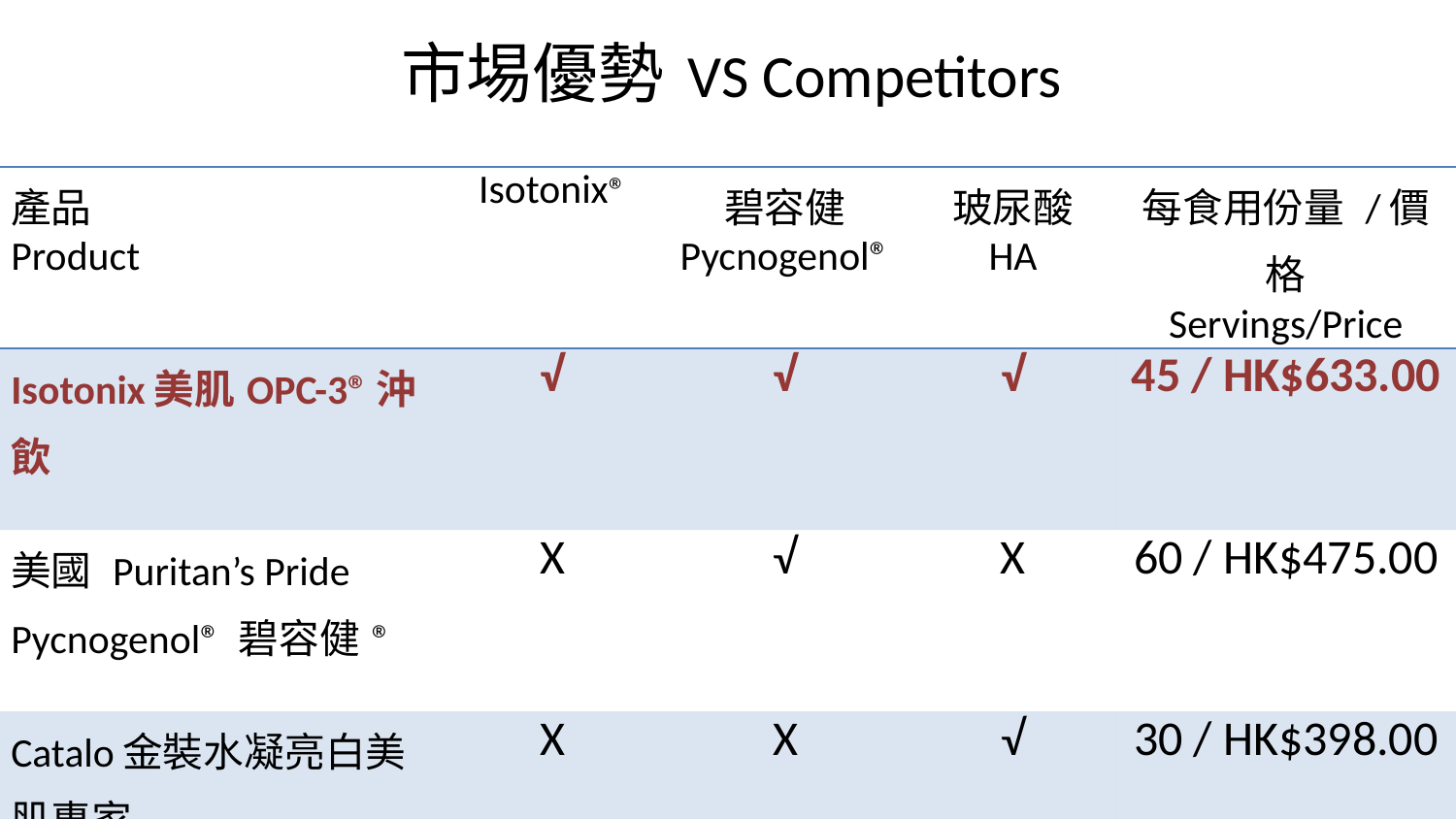

# 市埸優勢 VS Competitors
| 產品 Product | Isotonix® | 碧容健 Pycnogenol® | 玻尿酸 HA | 每食用份量 /價格 Servings/Price |
| --- | --- | --- | --- | --- |
| Isotonix美肌OPC-3®沖飲 | √ | √ | √ | 45 / HK$633.00 |
| 美國 Puritan’s Pride Pycnogenol® 碧容健® | X | √ | X | 60 / HK$475.00 |
| Catalo金裝水凝亮白美肌專家 | X | X | √ | 30 / HK$398.00 |
| GNC亮髮美肌32 | X | X | X | 30 / HK$498.00 |